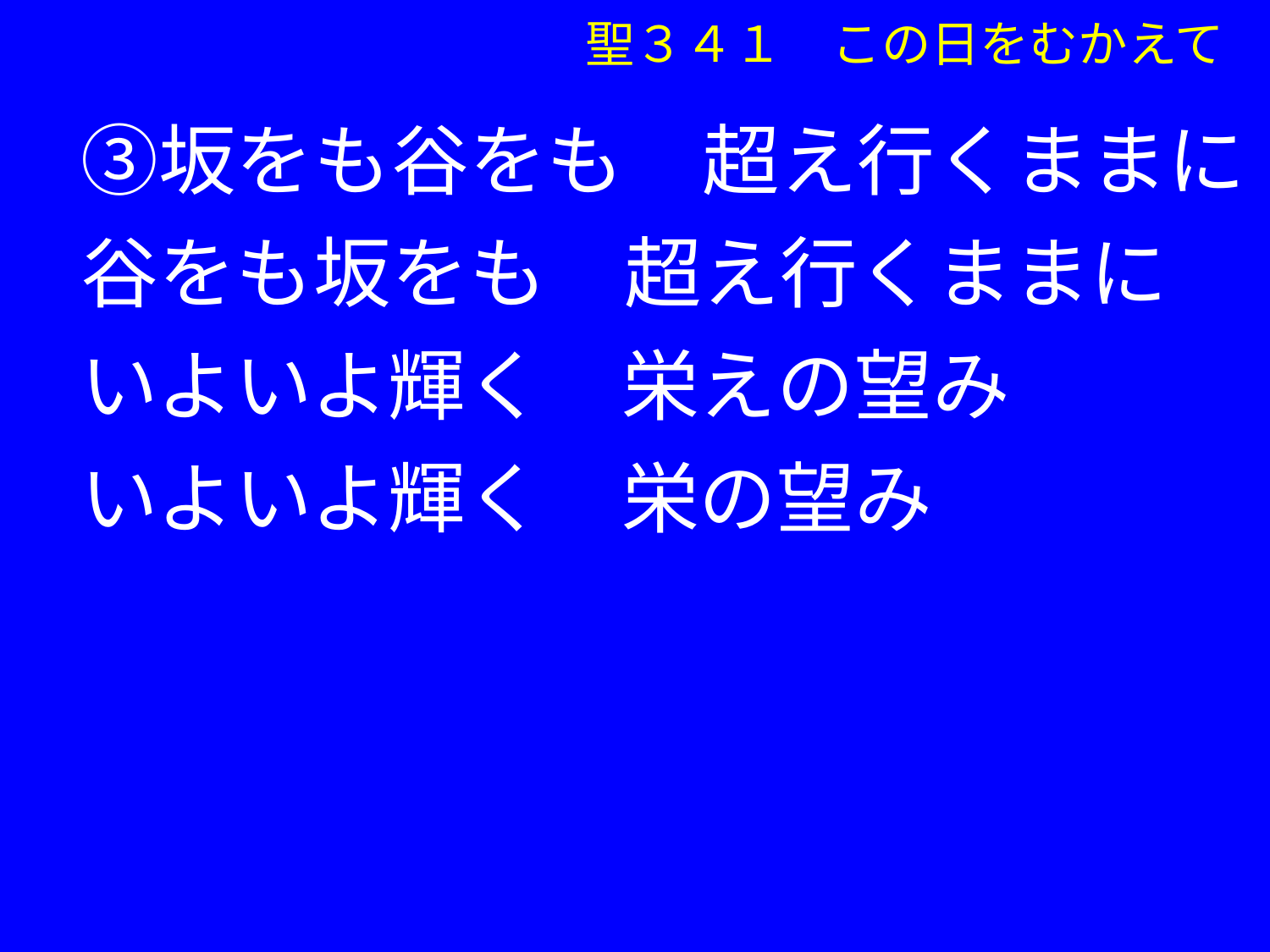

③坂をも谷をも　超え行くままに
　谷をも坂をも　超え行くままに
　いよいよ輝く　栄えの望み
　いよいよ輝く　栄の望み

聖３４１　この日をむかえて